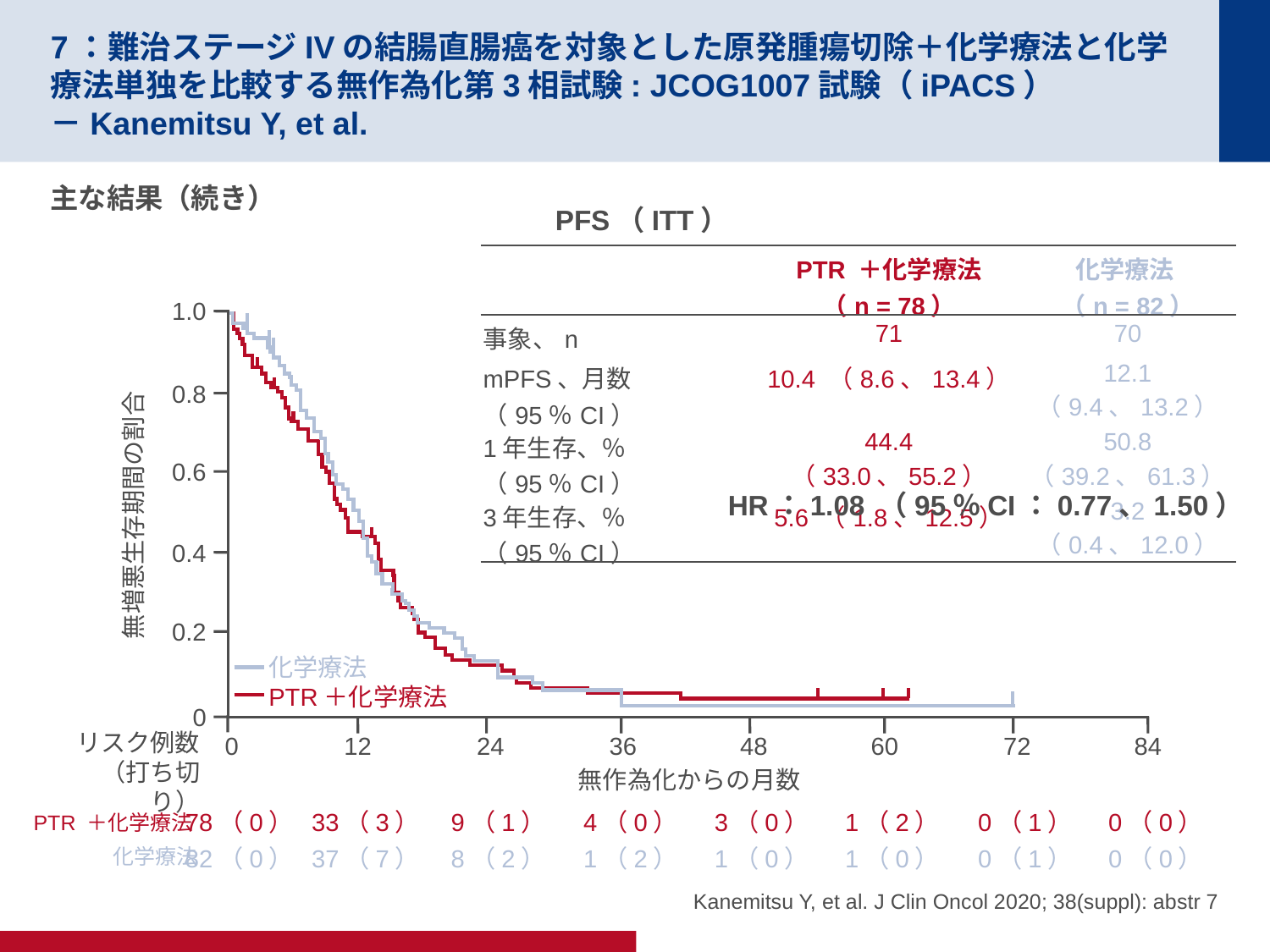

# 7：難治ステージIVの結腸直腸癌を対象とした原発腫瘍切除＋化学療法と化学療法単独を比較する無作為化第3相試験: JCOG1007試験（iPACS） －Kanemitsu Y, et al.
主な結果（続き）
PFS（ITT）
|  | PTR ＋化学療法 （n = 78） | 化学療法 （n = 82） |
| --- | --- | --- |
| 事象、n | 71 | 70 |
| mPFS、月数 （95％CI） | 10.4 （8.6、13.4） | 12.1 （9.4、13.2） |
| 1年生存、％ （95％CI） | 44.4 （33.0、55.2） | 50.8 （39.2、61.3） |
| 3年生存、％ （95％CI） | 5.6 （1.8、12.5） | 3.2 （0.4、12.0） |
1.0

0.8

0.6

HR：1.08 （95％CI：0.77、1.50）
無増悪生存期間の割合
0.4

0.2

化学療法
PTR＋化学療法
0

0
12
24
36
48
60
72
84
リスク例数
（打ち切り）
無作為化からの月数
78（0）
33（3）
9（1）
4（0）
3（0）
1（2）
0（1）
0（0）
PTR ＋化学療法
化学療法
82（0）
37（7）
8（2）
1（2）
1（0）
1（0）
0（1）
0（0）
Kanemitsu Y, et al. J Clin Oncol 2020; 38(suppl): abstr 7